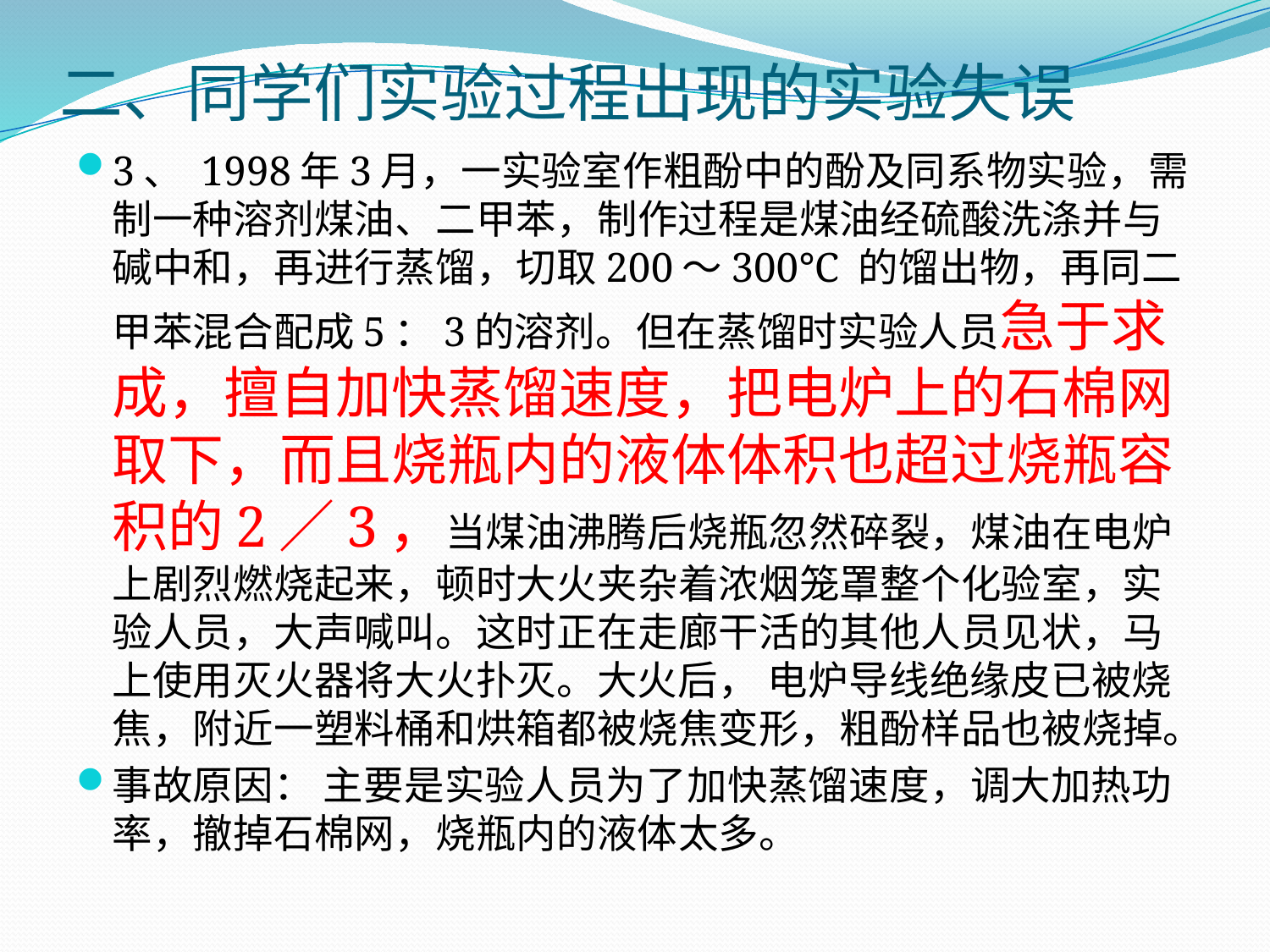

# 二、同学们实验过程出现的实验失误
3、 1998年3月，一实验室作粗酚中的酚及同系物实验，需制一种溶剂煤油、二甲苯，制作过程是煤油经硫酸洗涤并与碱中和，再进行蒸馏，切取200～300℃ 的馏出物，再同二甲苯混合配成5：3的溶剂。但在蒸馏时实验人员急于求成，擅自加快蒸馏速度，把电炉上的石棉网取下，而且烧瓶内的液体体积也超过烧瓶容积的2／3，当煤油沸腾后烧瓶忽然碎裂，煤油在电炉上剧烈燃烧起来，顿时大火夹杂着浓烟笼罩整个化验室，实验人员，大声喊叫。这时正在走廊干活的其他人员见状，马上使用灭火器将大火扑灭。大火后， 电炉导线绝缘皮已被烧焦，附近一塑料桶和烘箱都被烧焦变形，粗酚样品也被烧掉。
事故原因： 主要是实验人员为了加快蒸馏速度，调大加热功率，撤掉石棉网，烧瓶内的液体太多。